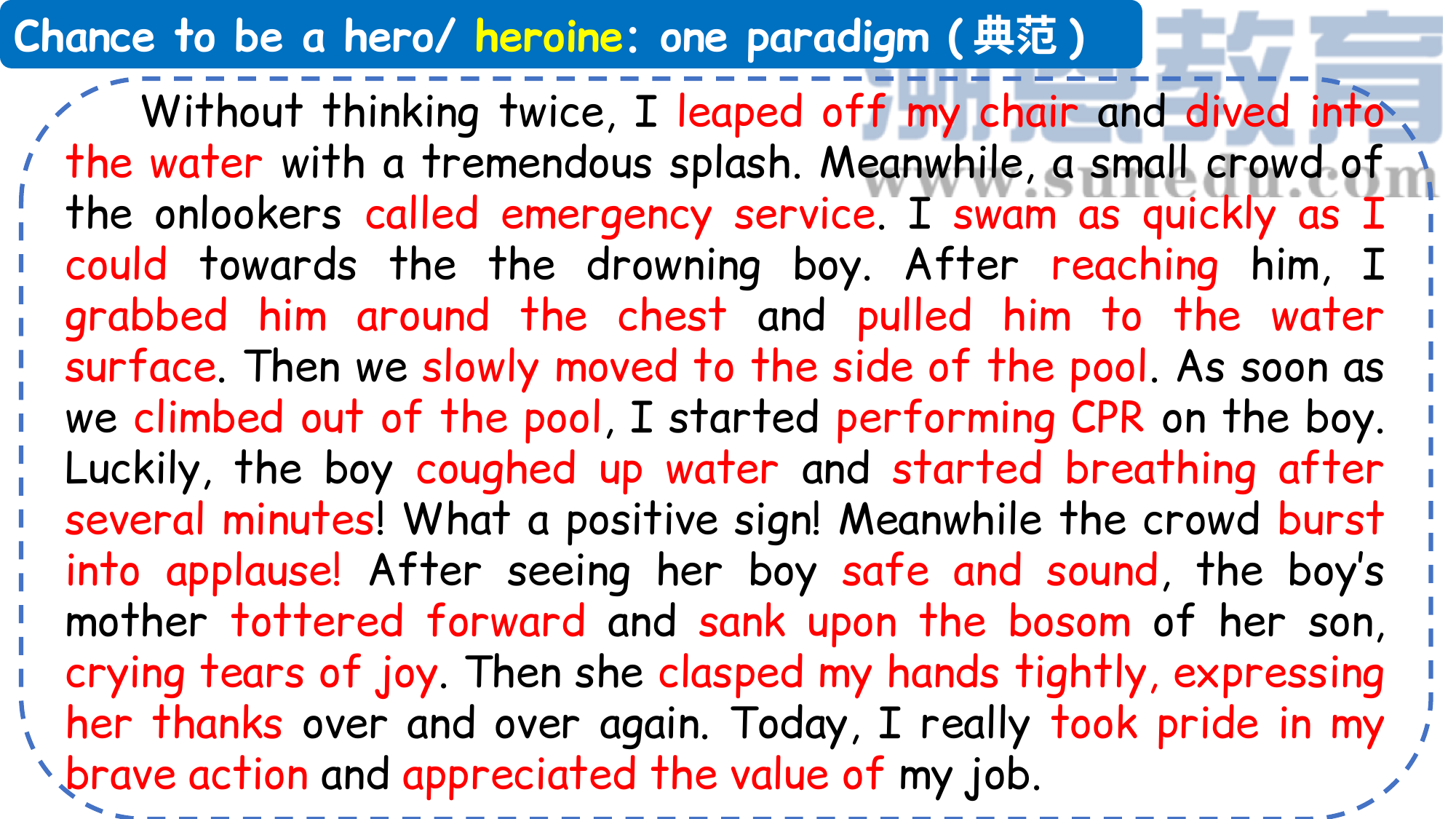

Chance to be a hero/ heroine: one paradigm (典范)

    Without thinking twice, I leaped off my chair and dived into the water with a tremendous splash. Meanwhile, a small crowd of the onlookers called emergency service. I swam as quickly as I could towards the the drowning boy. After reaching him, I grabbed him around the chest and pulled him to the water surface. Then we slowly moved to the side of the pool. As soon as we climbed out of the pool, I started performing CPR on the boy. Luckily, the boy coughed up water and started breathing after several minutes! What a positive sign! Meanwhile the crowd burst into applause! After seeing her boy safe and sound, the boy’s mother tottered forward and sank upon the bosom of her son, crying tears of joy. Then she clasped my hands tightly, expressing her thanks over and over again. Today, I really took pride in my brave action and appreciated the value of my job.